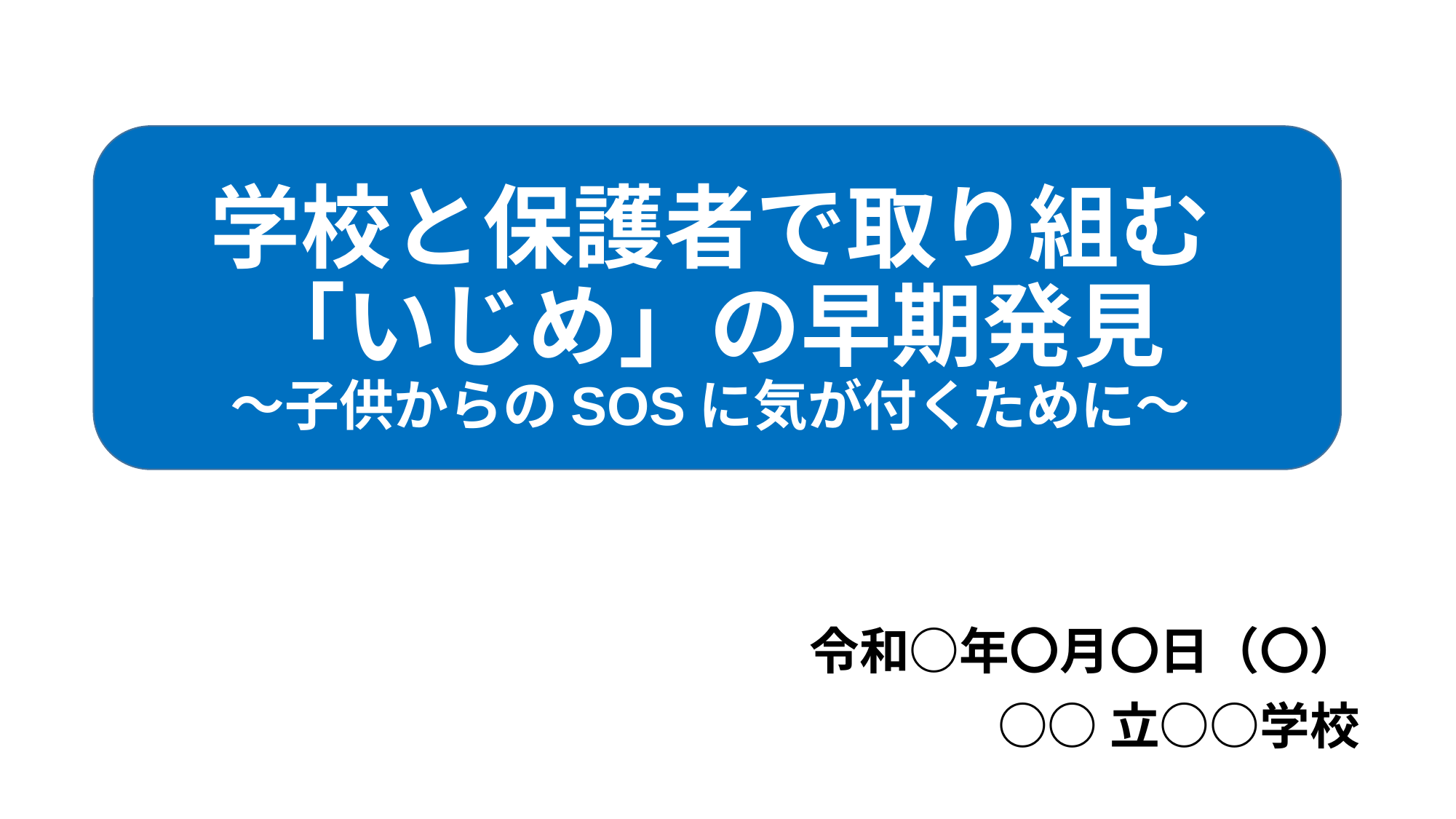

学校と保護者で取り組む
「いじめ」の早期発見
～子供からのSOSに気が付くために～

令和○年〇月〇日（〇）
○○立○○学校